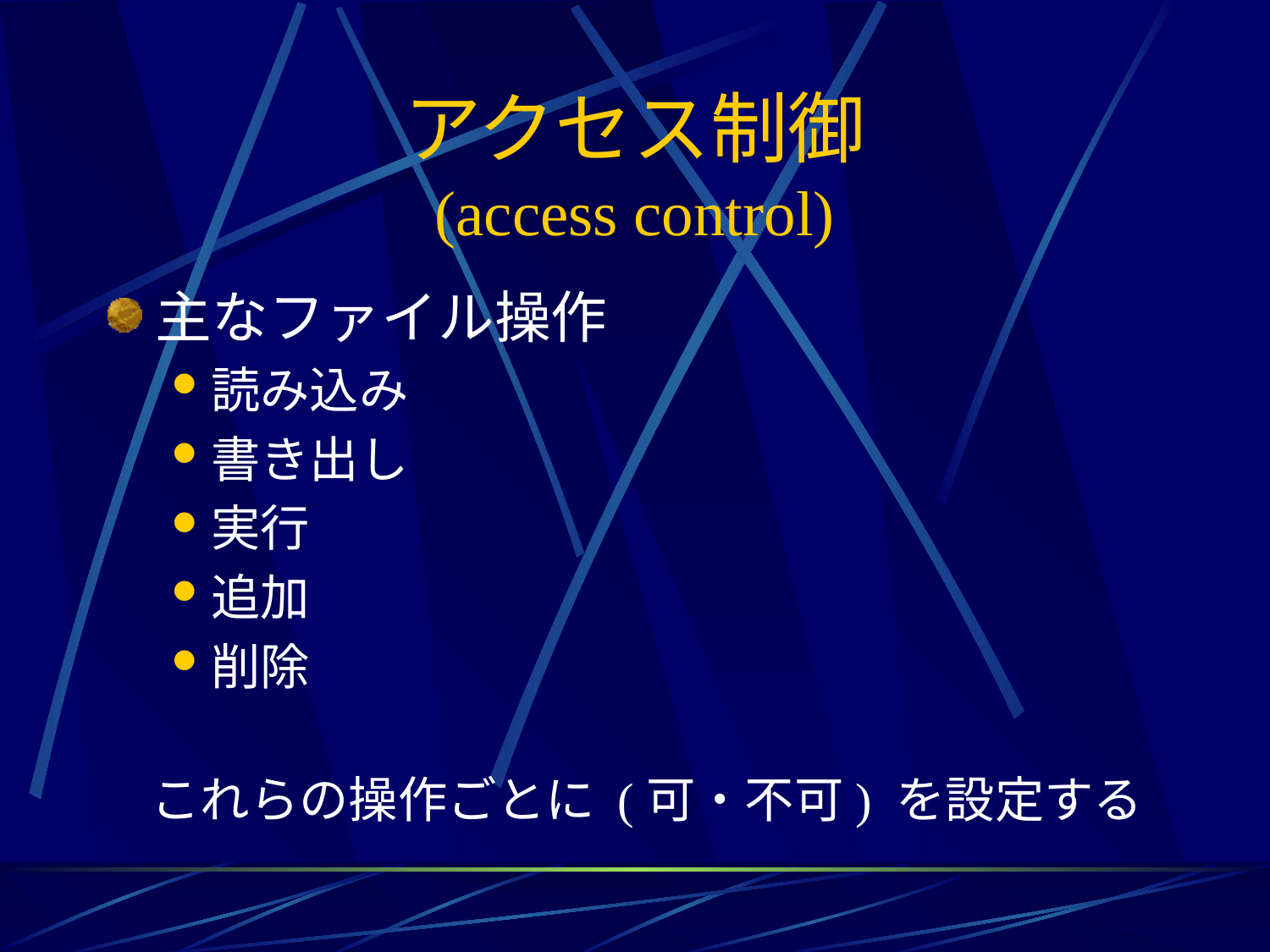

# アクセス制御 (access control)
主なファイル操作
読み込み
書き出し
実行
追加
削除
これらの操作ごとに (可・不可) を設定する